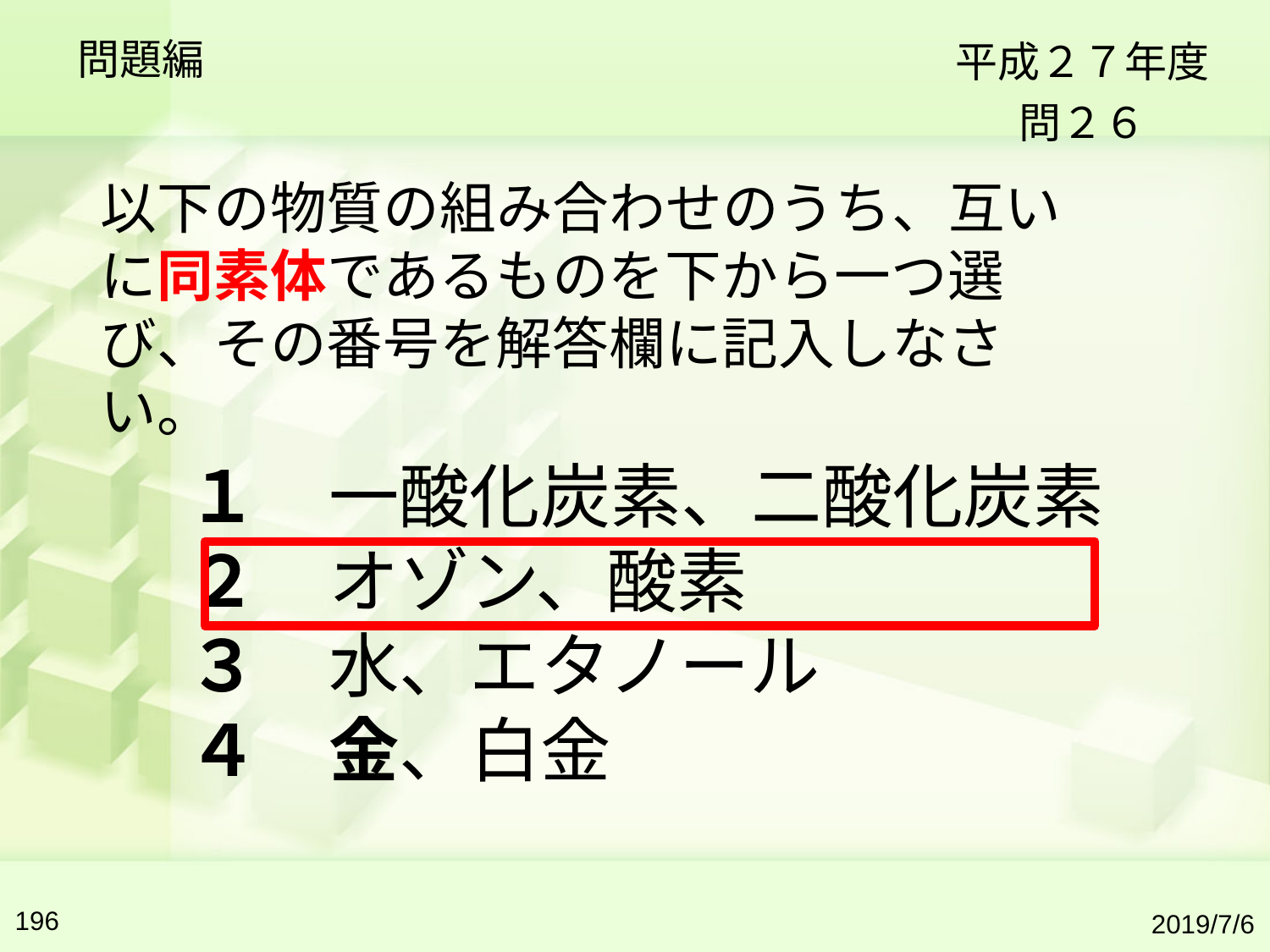

問題編
平成２７年度
問２６
以下の物質の組み合わせのうち、互いに同素体であるものを下から一つ選び、その番号を解答欄に記入しなさい。
１　一酸化炭素、二酸化炭素
２　オゾン、酸素
３　水、エタノール
４　金、白金

196
2019/7/6